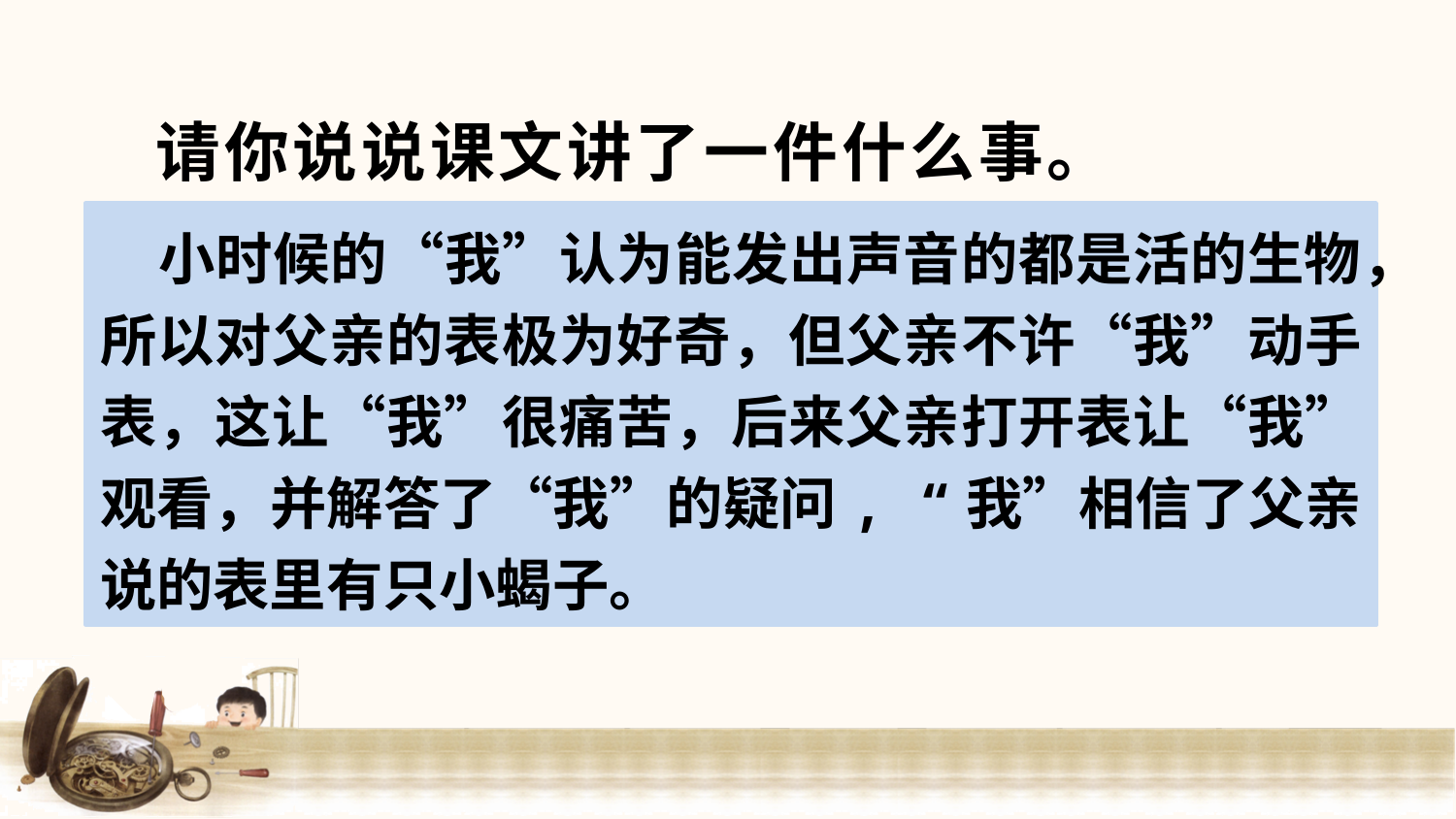

请你说说课文讲了一件什么事。
    小时候的“我”认为能发出声音的都是活的生物，所以对父亲的表极为好奇，但父亲不许“我”动手表，这让“我”很痛苦，后来父亲打开表让“我”观看，并解答了“我”的疑问, “我”相信了父亲说的表里有只小蝎子。